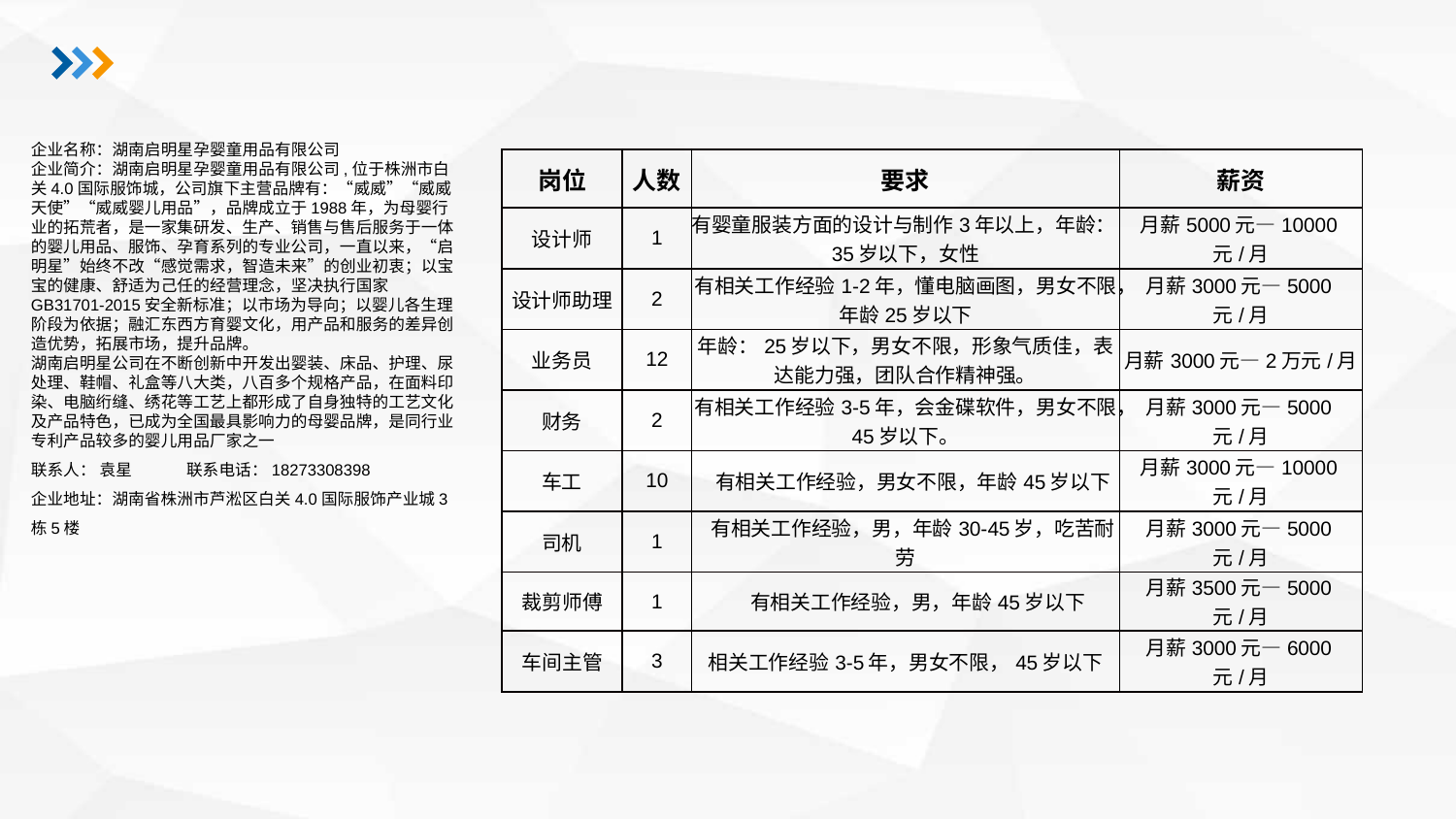

企业名称：湖南启明星孕婴童用品有限公司企业简介：湖南启明星孕婴童用品有限公司,位于株洲市白关4.0国际服饰城，公司旗下主营品牌有：“威威”“威威天使”“威威婴儿用品”，品牌成立于1988年，为母婴行业的拓荒者，是一家集研发、生产、销售与售后服务于一体的婴儿用品、服饰、孕育系列的专业公司，一直以来，“启明星”始终不改“感觉需求，智造未来”的创业初衷；以宝宝的健康、舒适为己任的经营理念，坚决执行国家GB31701-2015安全新标准；以市场为导向；以婴儿各生理阶段为依据；融汇东西方育婴文化，用产品和服务的差异创造优势，拓展市场，提升品牌。湖南启明星公司在不断创新中开发出婴装、床品、护理、尿处理、鞋帽、礼盒等八大类，八百多个规格产品，在面料印染、电脑绗缝、绣花等工艺上都形成了自身独特的工艺文化及产品特色，已成为全国最具影响力的母婴品牌，是同行业专利产品较多的婴儿用品厂家之一联系人： 袁星               联系电话：18273308398
企业地址：湖南省株洲市芦淞区白关4.0国际服饰产业城3栋5楼
| 岗位 | 人数 | 要求 | 薪资 |
| --- | --- | --- | --- |
| 设计师 | 1 | 有婴童服装方面的设计与制作3年以上，年龄：35岁以下，女性 | 月薪5000元—10000元/月 |
| 设计师助理 | 2 | 有相关工作经验1-2年，懂电脑画图，男女不限，年龄25岁以下 | 月薪3000元—5000元/月 |
| 业务员 | 12 | 年龄：25岁以下，男女不限，形象气质佳，表达能力强，团队合作精神强。 | 月薪3000元—2万元/月 |
| 财务 | 2 | 有相关工作经验3-5年，会金碟软件，男女不限，45岁以下。 | 月薪3000元—5000元/月 |
| 车工 | 10 | 有相关工作经验，男女不限，年龄45岁以下 | 月薪3000元—10000元/月 |
| 司机 | 1 | 有相关工作经验，男，年龄30-45岁，吃苦耐劳 | 月薪3000元—5000元/月 |
| 裁剪师傅 | 1 | 有相关工作经验，男，年龄45岁以下 | 月薪3500元—5000元/月 |
| 车间主管 | 3 | 相关工作经验3-5年，男女不限，45岁以下 | 月薪3000元—6000元/月 |